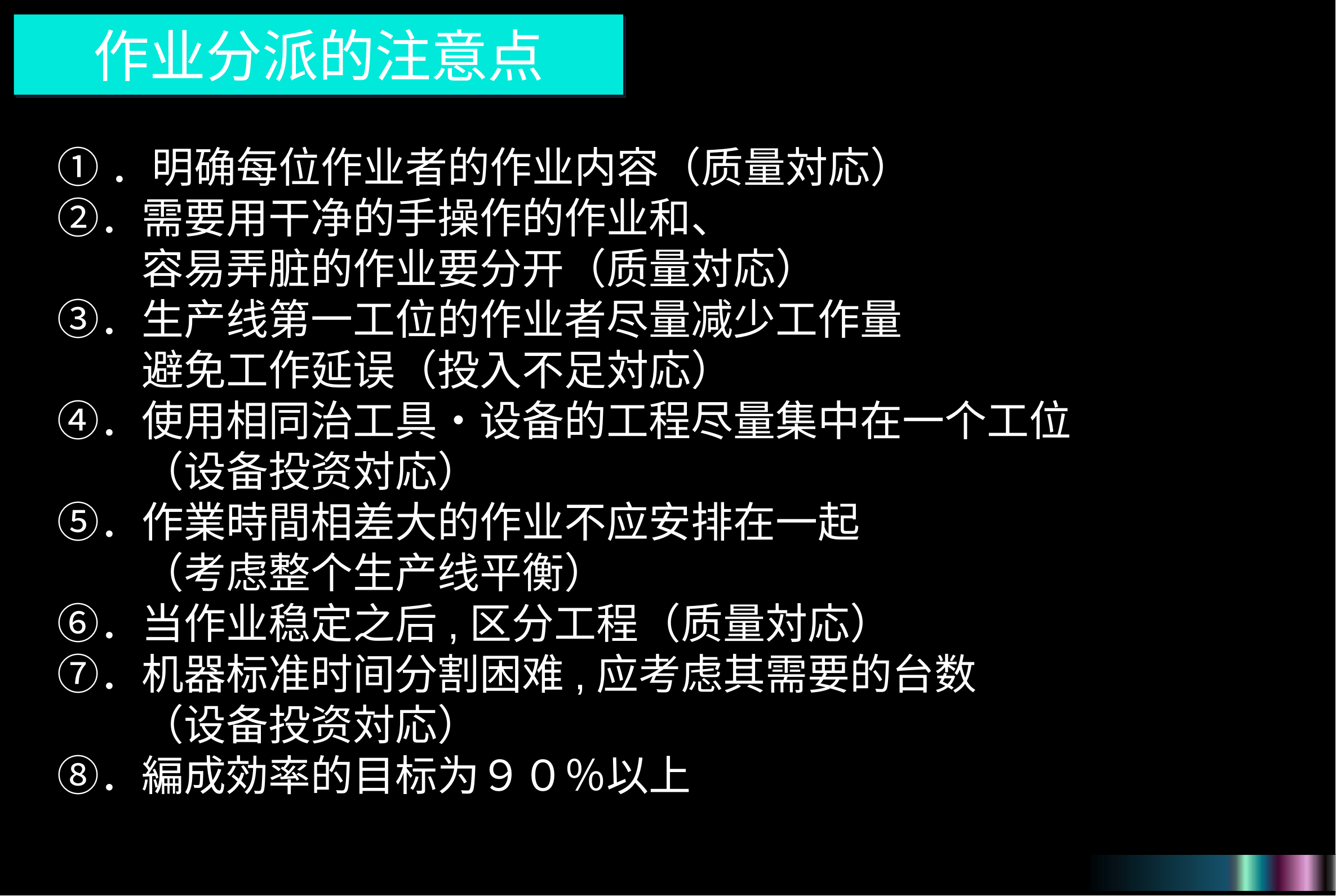

作业分派的注意点
①．明确每位作业者的作业内容（质量対応）
②．需要用干净的手操作的作业和、
　　容易弄脏的作业要分开（质量対応）
③．生产线第一工位的作业者尽量减少工作量
　　避免工作延误（投入不足対応）
④．使用相同治工具・设备的工程尽量集中在一个工位
　　（设备投资対応）
⑤．作業時間相差大的作业不应安排在一起
　　（考虑整个生产线平衡）
⑥．当作业稳定之后,区分工程（质量対応）
⑦．机器标准时间分割困难,应考虑其需要的台数
　　（设备投资対応）
⑧．編成効率的目标为９０％以上